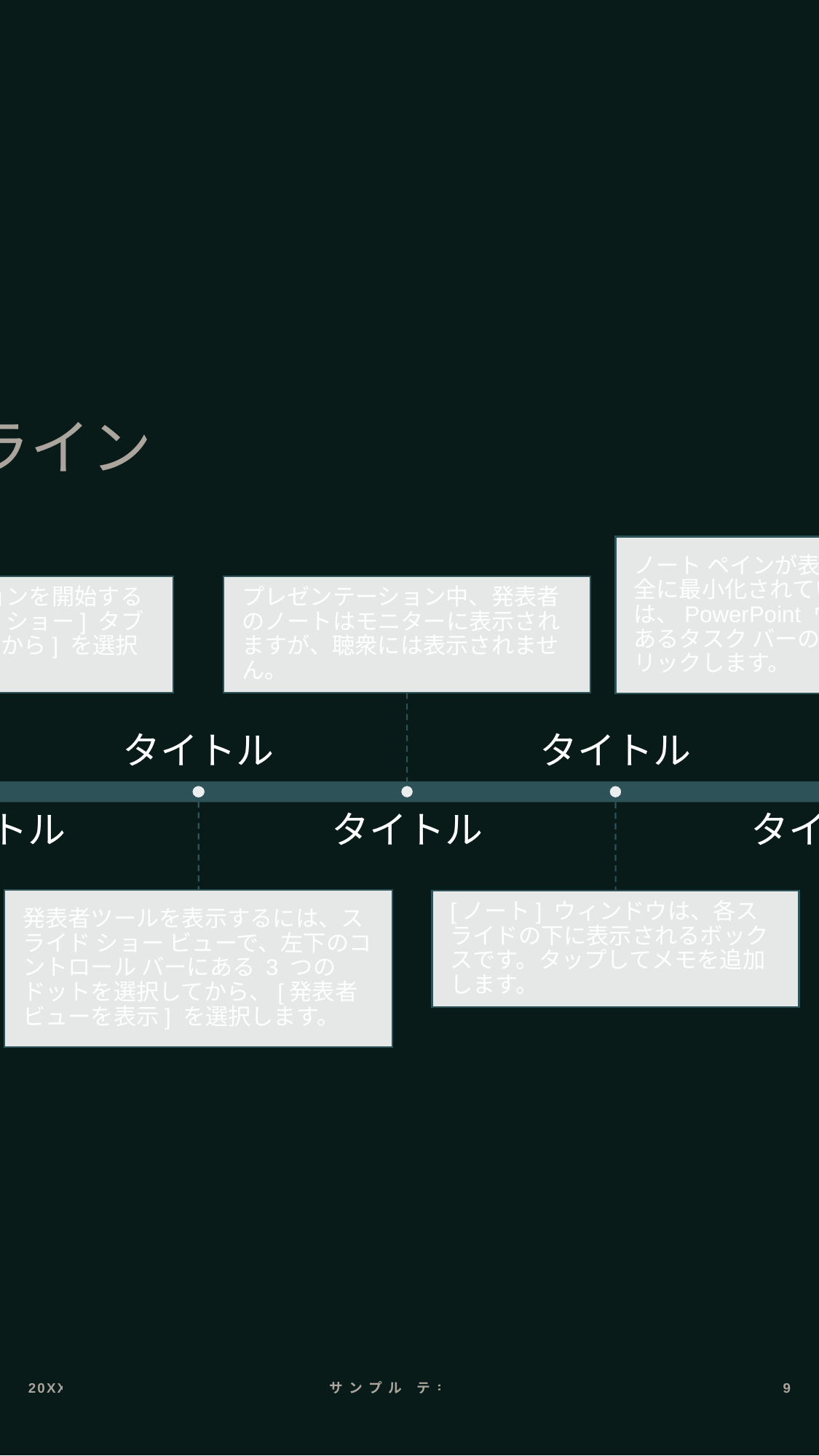

# タイムライン
プレゼンテーションを開始するには、[スライド ショー] タブに移動し、[最初から] を選択します。
タイトル
発表者ツールを表示するには、スライド ショー ビューで、左下のコントロール バーにある 3 つのドットを選択してから、[発表者ビューを表示] を選択します。
タイトル​​
プレゼンテーション中、発表者のノートはモニターに表示されますが、聴衆には表示されません。
タイトル​​
[ノート] ウィンドウは、各スライドの下に表示されるボックスです。タップしてメモを追加します。
タイトル​​
ノート ペインが表示されないか、完全に最小化されている場合は、PowerPoint ウィンドウの下部にあるタスク バーの [ノート] をクリックします。
タイトル
20XX
サンプル テキスト
9